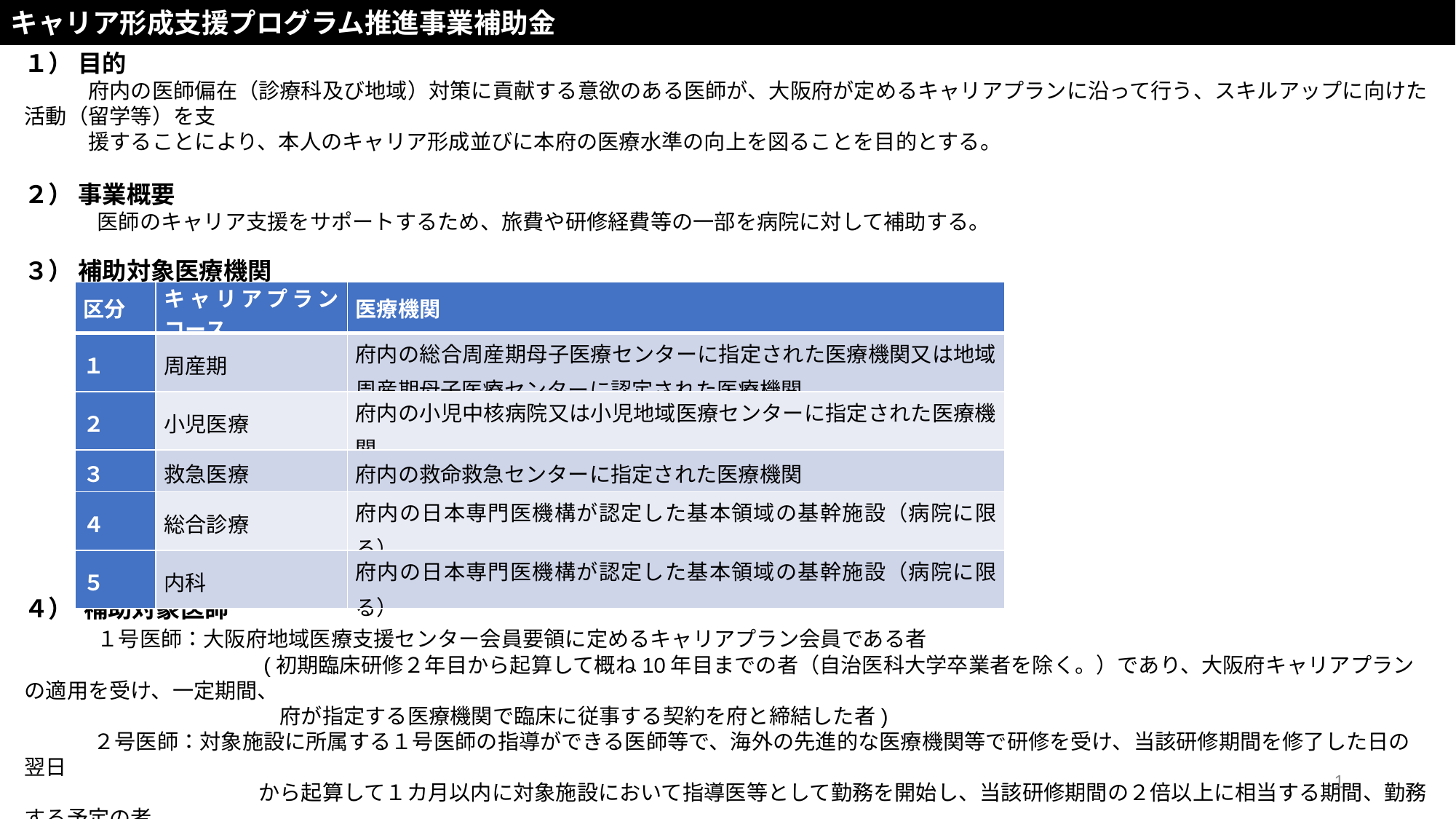

キャリア形成支援プログラム推進事業補助金
１） 目的
　　　府内の医師偏在（診療科及び地域）対策に貢献する意欲のある医師が、大阪府が定めるキャリアプランに沿って行う、スキルアップに向けた活動（留学等）を支
　　　援することにより、本人のキャリア形成並びに本府の医療水準の向上を図ることを目的とする。

２） 事業概要
　　　　医師のキャリア支援をサポートするため、旅費や研修経費等の一部を病院に対して補助する。

３） 補助対象医療機関

４）  補助対象医師
　　　１号医師：大阪府地域医療支援センター会員要領に定めるキャリアプラン会員である者
　　　　　　　　　　　(初期臨床研修２年目から起算して概ね10年目までの者（自治医科大学卒業者を除く。）であり、大阪府キャリアプランの適用を受け、一定期間、
　　　　　　　　　　　　府が指定する医療機関で臨床に従事する契約を府と締結した者)
　　　 ２号医師：対象施設に所属する１号医師の指導ができる医師等で、海外の先進的な医療機関等で研修を受け、当該研修期間を修了した日の翌日
　　　　　　　　　　　から起算して１カ月以内に対象施設において指導医等として勤務を開始し、当該研修期間の２倍以上に相当する期間、勤務する予定の者

５）  補助率
　　　   補助対象経費の２／３（地域医療介護総合確保基金を活用）

| 区分 | キャリアプランコース | 医療機関 |
| --- | --- | --- |
| １ | 周産期 | 府内の総合周産期母子医療センターに指定された医療機関又は地域周産期母子医療センターに認定された医療機関 |
| ２ | 小児医療 | 府内の小児中核病院又は小児地域医療センターに指定された医療機関 |
| ３ | 救急医療 | 府内の救命救急センターに指定された医療機関 |
| ４ | 総合診療 | 府内の日本専門医機構が認定した基本領域の基幹施設（病院に限る） |
| ５ | 内科 | 府内の日本専門医機構が認定した基本領域の基幹施設（病院に限る） |
1